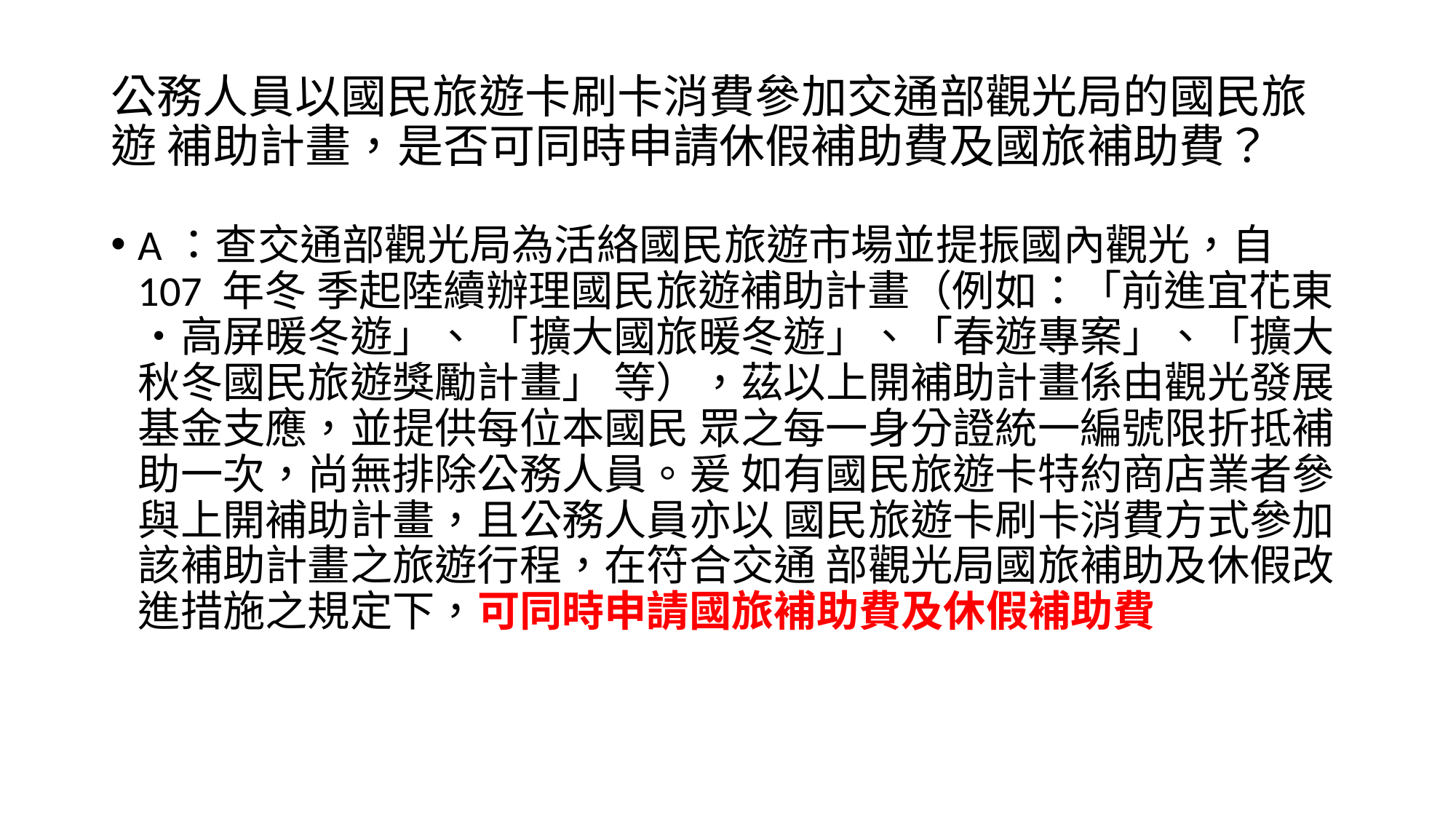

# 公務人員以國民旅遊卡刷卡消費參加交通部觀光局的國民旅遊 補助計畫，是否可同時申請休假補助費及國旅補助費？
A：查交通部觀光局為活絡國民旅遊市場並提振國內觀光，自 107 年冬 季起陸續辦理國民旅遊補助計畫（例如：「前進宜花東‧高屏暖冬遊」、 「擴大國旅暖冬遊」、「春遊專案」、「擴大秋冬國民旅遊獎勵計畫」 等），茲以上開補助計畫係由觀光發展基金支應，並提供每位本國民 眾之每一身分證統一編號限折抵補助一次，尚無排除公務人員。爰 如有國民旅遊卡特約商店業者參與上開補助計畫，且公務人員亦以 國民旅遊卡刷卡消費方式參加該補助計畫之旅遊行程，在符合交通 部觀光局國旅補助及休假改進措施之規定下，可同時申請國旅補助費及休假補助費